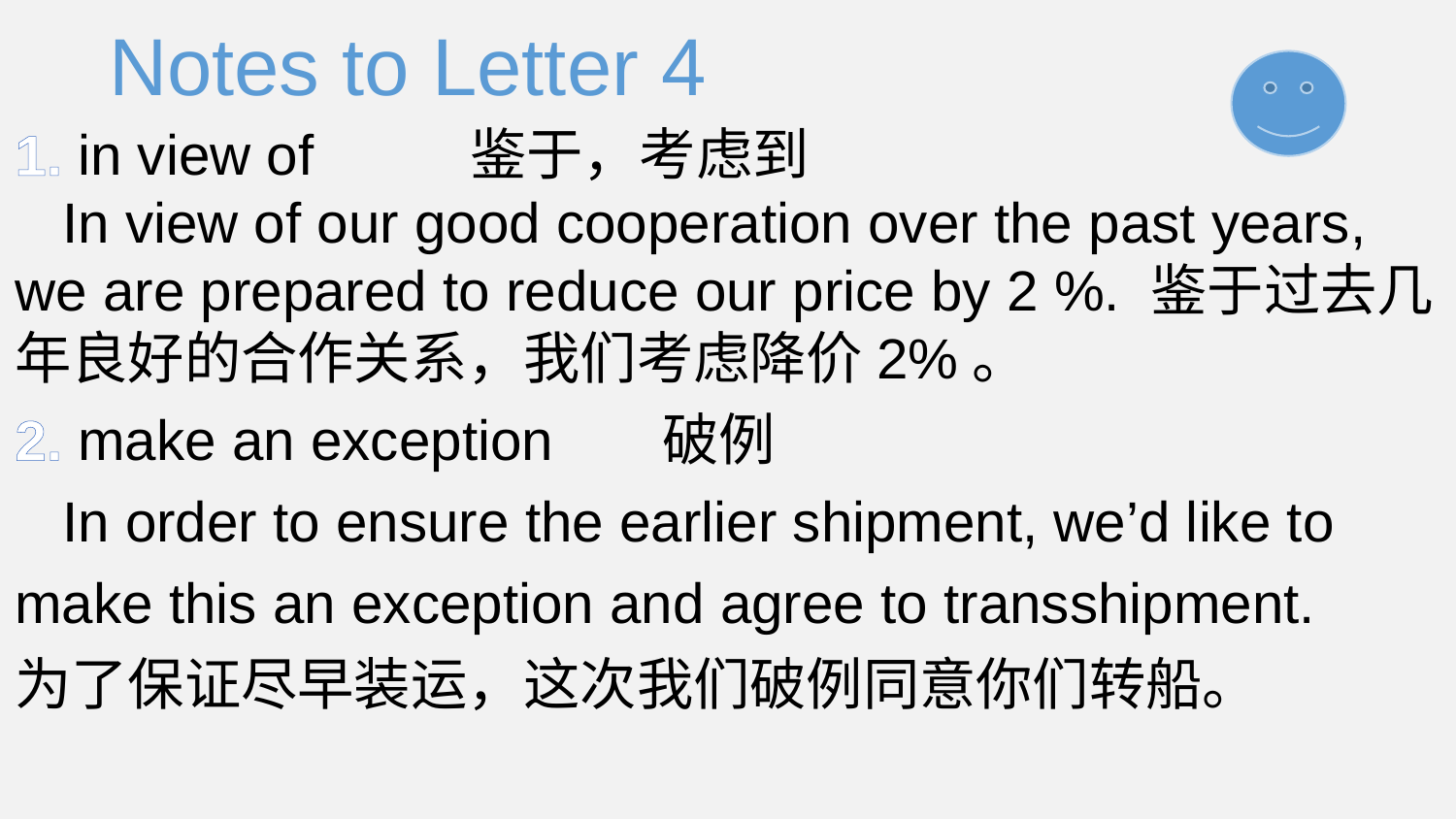

Notes to Letter 4

1. in view of         鉴于，考虑到
   In view of our good cooperation over the past years, we are prepared to reduce our price by 2 %. 鉴于过去几年良好的合作关系，我们考虑降价2%。
2. make an exception      破例
   In order to ensure the earlier shipment, we’d like to make this an exception and agree to transshipment.
为了保证尽早装运，这次我们破例同意你们转船。